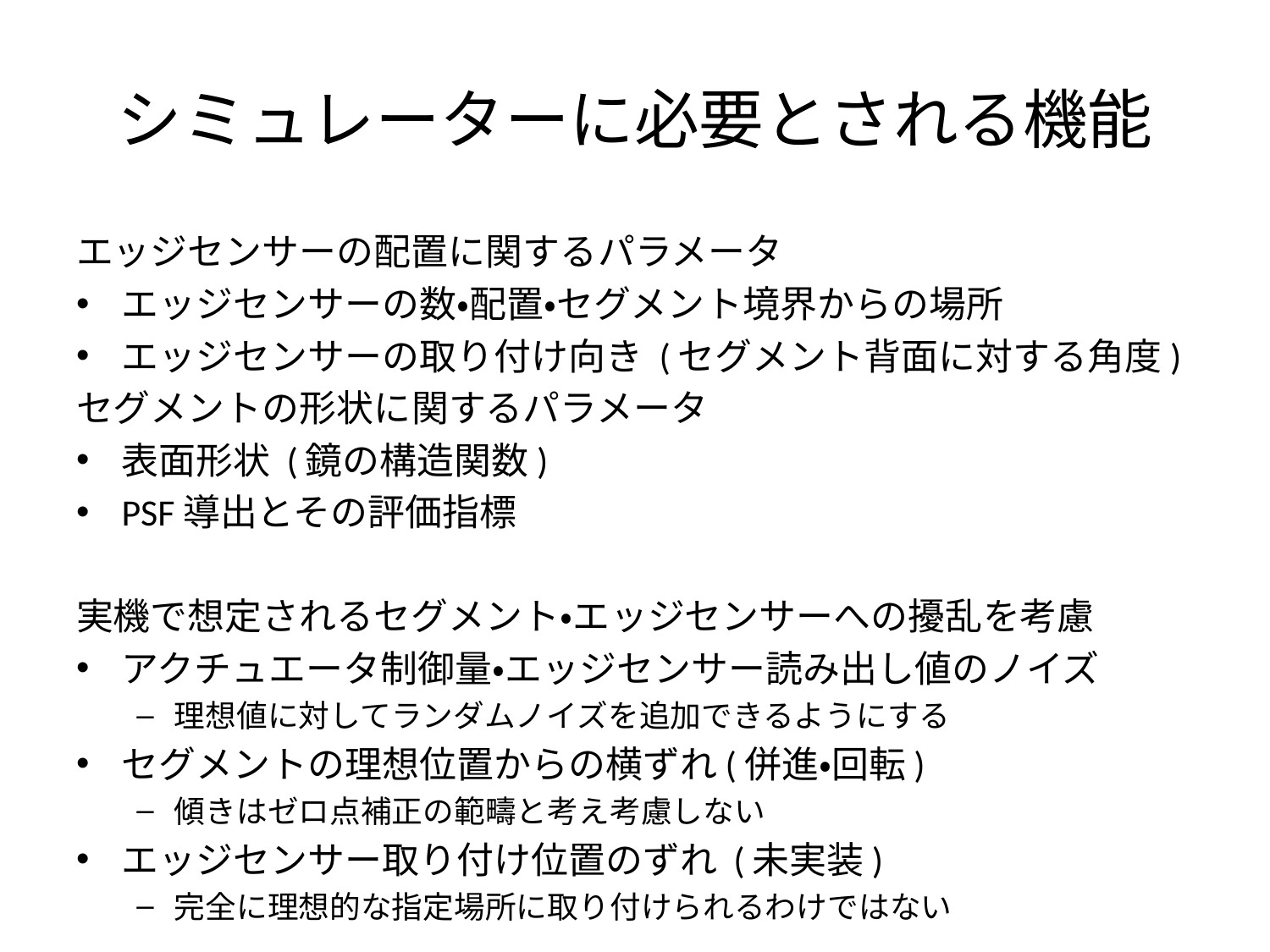

# シミュレーターに必要とされる機能
エッジセンサーの配置に関するパラメータ
エッジセンサーの数・配置・セグメント境界からの場所
エッジセンサーの取り付け向き (セグメント背面に対する角度)
セグメントの形状に関するパラメータ
表面形状 (鏡の構造関数)
PSF導出とその評価指標

実機で想定されるセグメント・エッジセンサーへの擾乱を考慮
アクチュエータ制御量・エッジセンサー読み出し値のノイズ
理想値に対してランダムノイズを追加できるようにする
セグメントの理想位置からの横ずれ(併進・回転)
傾きはゼロ点補正の範疇と考え考慮しない
エッジセンサー取り付け位置のずれ (未実装)
完全に理想的な指定場所に取り付けられるわけではない